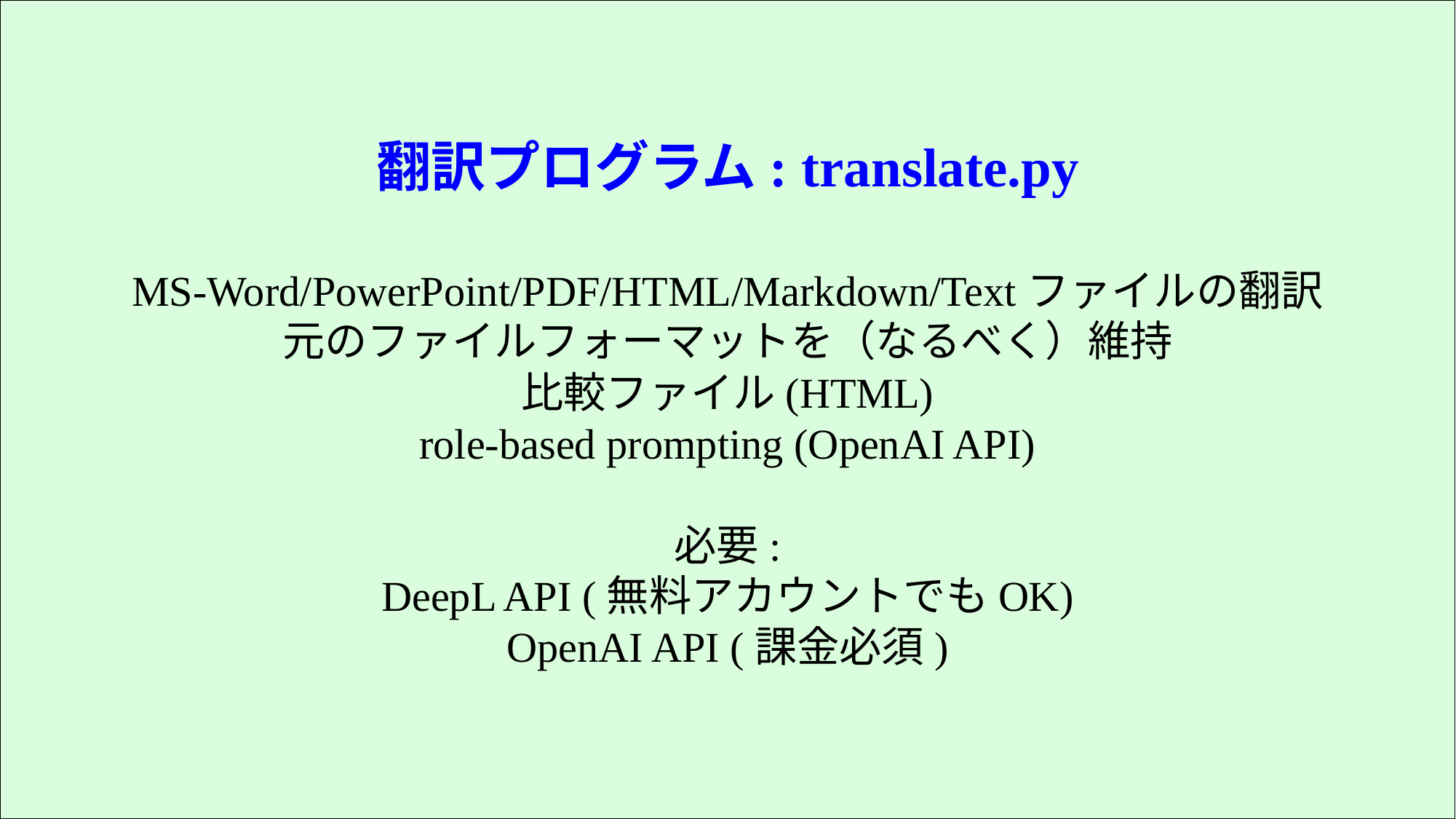

# 翻訳プログラム: translate.py MS-Word/PowerPoint/PDF/HTML/Markdown/Textファイルの翻訳 元のファイルフォーマットを（なるべく）維持 比較ファイル(HTML) role-based prompting (OpenAI API) 必要: DeepL API (無料アカウントでもOK) OpenAI API (課金必須)